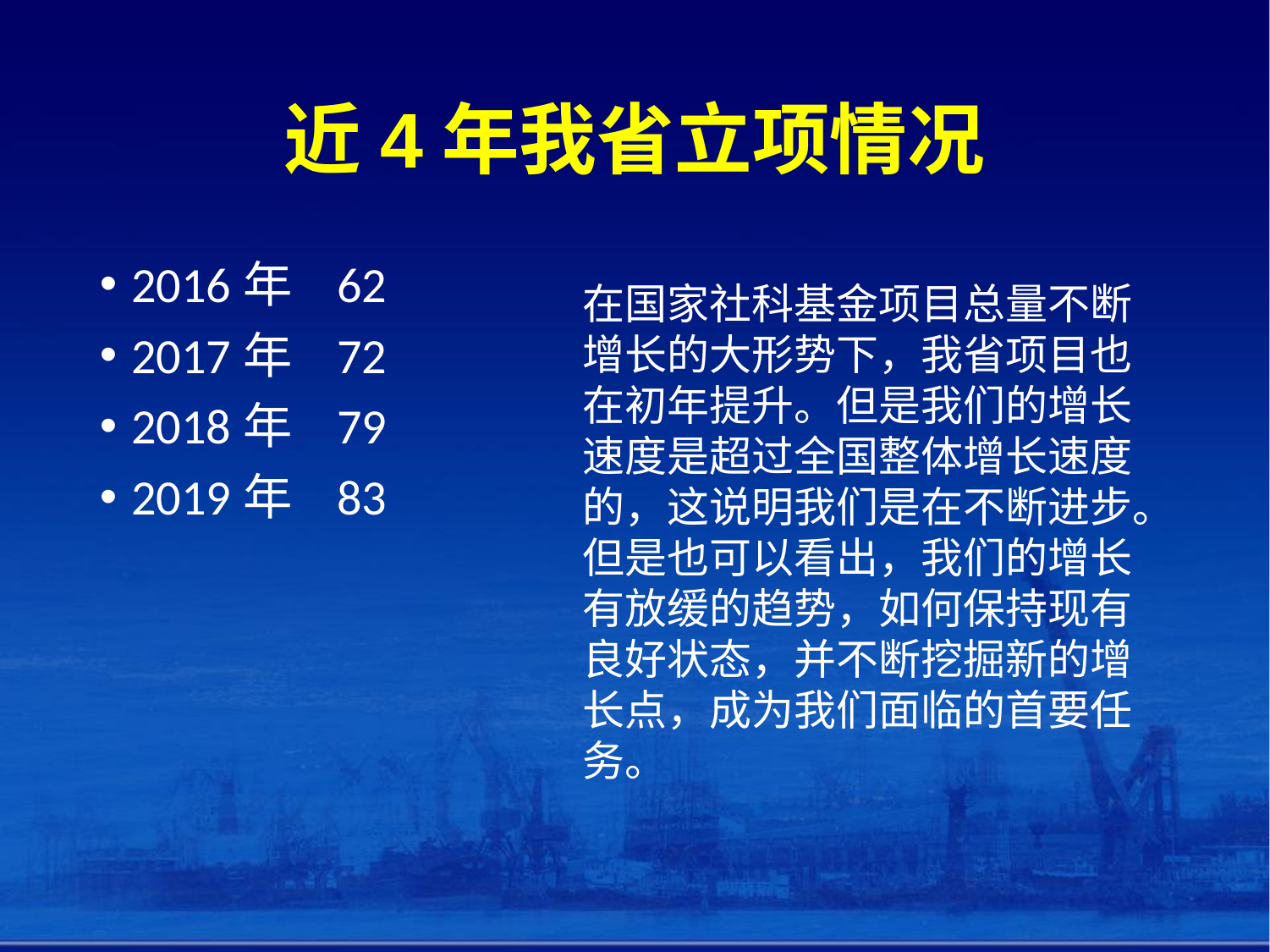

# 近4年我省立项情况
2016年   62
2017年   72
2018年   79
2019年   83
在国家社科基金项目总量不断增长的大形势下，我省项目也在初年提升。但是我们的增长速度是超过全国整体增长速度的，这说明我们是在不断进步。但是也可以看出，我们的增长有放缓的趋势，如何保持现有良好状态，并不断挖掘新的增长点，成为我们面临的首要任务。